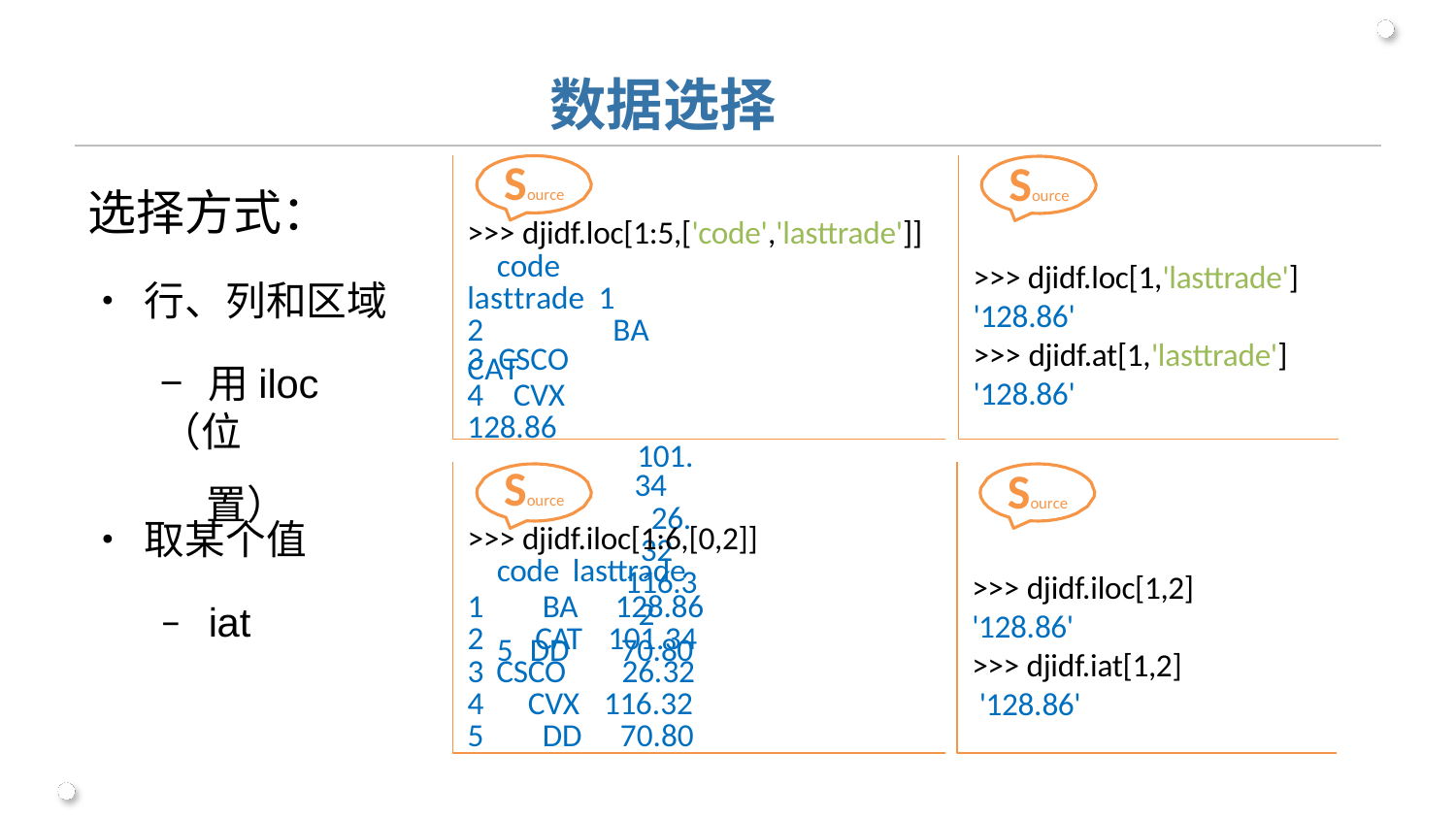

# 数据选择
Source
Source

选择方式：
>>> djidf.loc[1:5,['code','lasttrade']]
code	lasttrade  1	BA		128.86
101.34
26.32
116.32
5	DD	70.80
>>> djidf.loc[1,'lasttrade']  '128.86'
>>> djidf.at[1,'lasttrade']
'128.86'
•	行、列和区域
2	CAT
CSCO
CVX
−	用iloc（位
置）
Source

| Source >>> djidf.iloc[1:6,[0,2]] code lasttrade 1 BA 128.86 |  |
| --- | --- |
| 2 CAT | 101.34 |
| 3 CSCO | 26.32 |
| 4 CVX | 116.32 |
| 5 DD | 70.80 |

•	取某个值
>>> djidf.iloc[1,2]
'128.86'
>>> djidf.iat[1,2]  '128.86'
−	iat